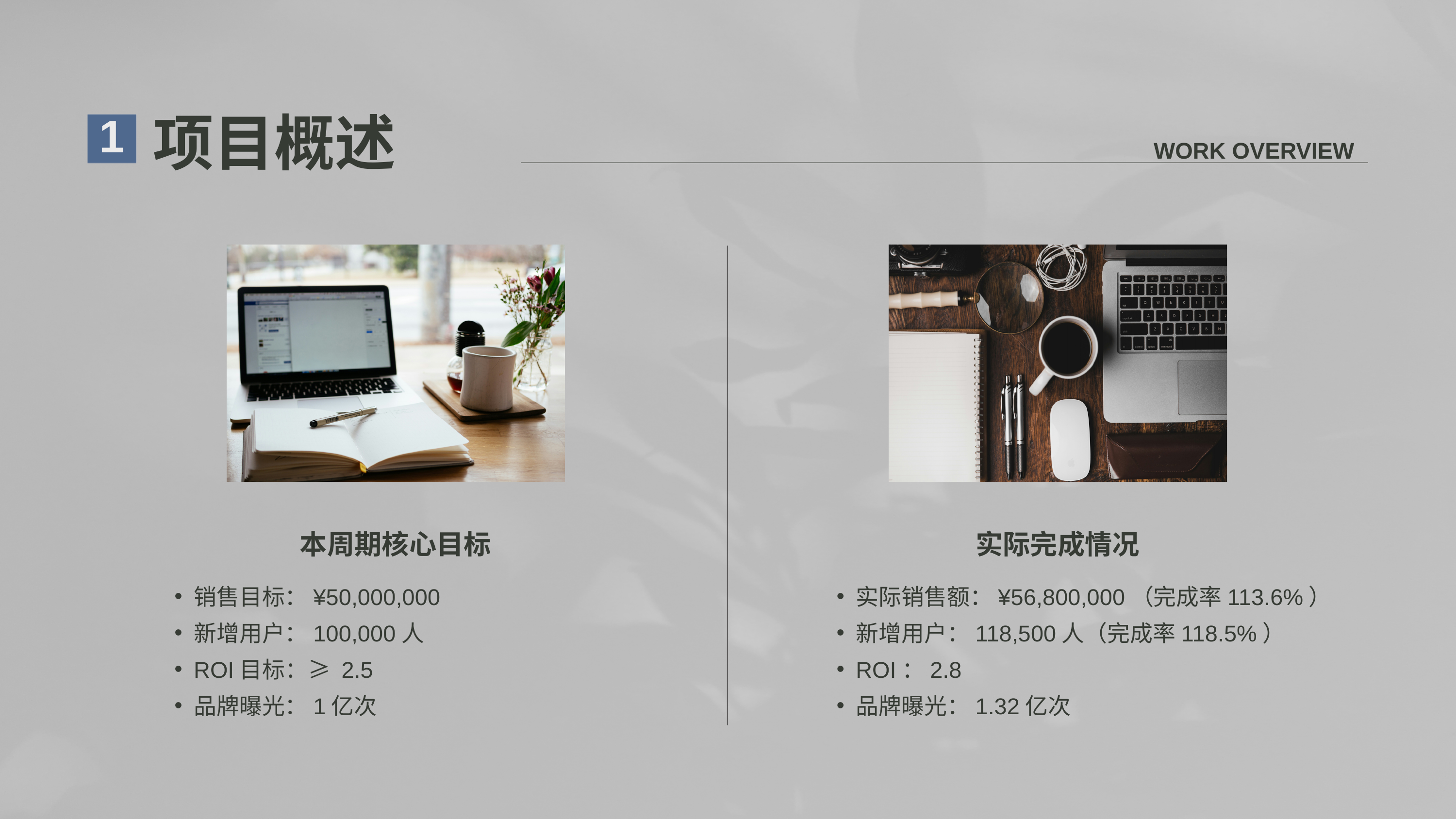

项目概述
1
WORK OVERVIEW

本周期核心目标
实际完成情况
销售目标：¥50,000,000
新增用户：100,000人
ROI目标：≥ 2.5
品牌曝光：1亿次

实际销售额：¥56,800,000（完成率113.6%）
新增用户：118,500人（完成率118.5%）
ROI：2.8
品牌曝光：1.32亿次